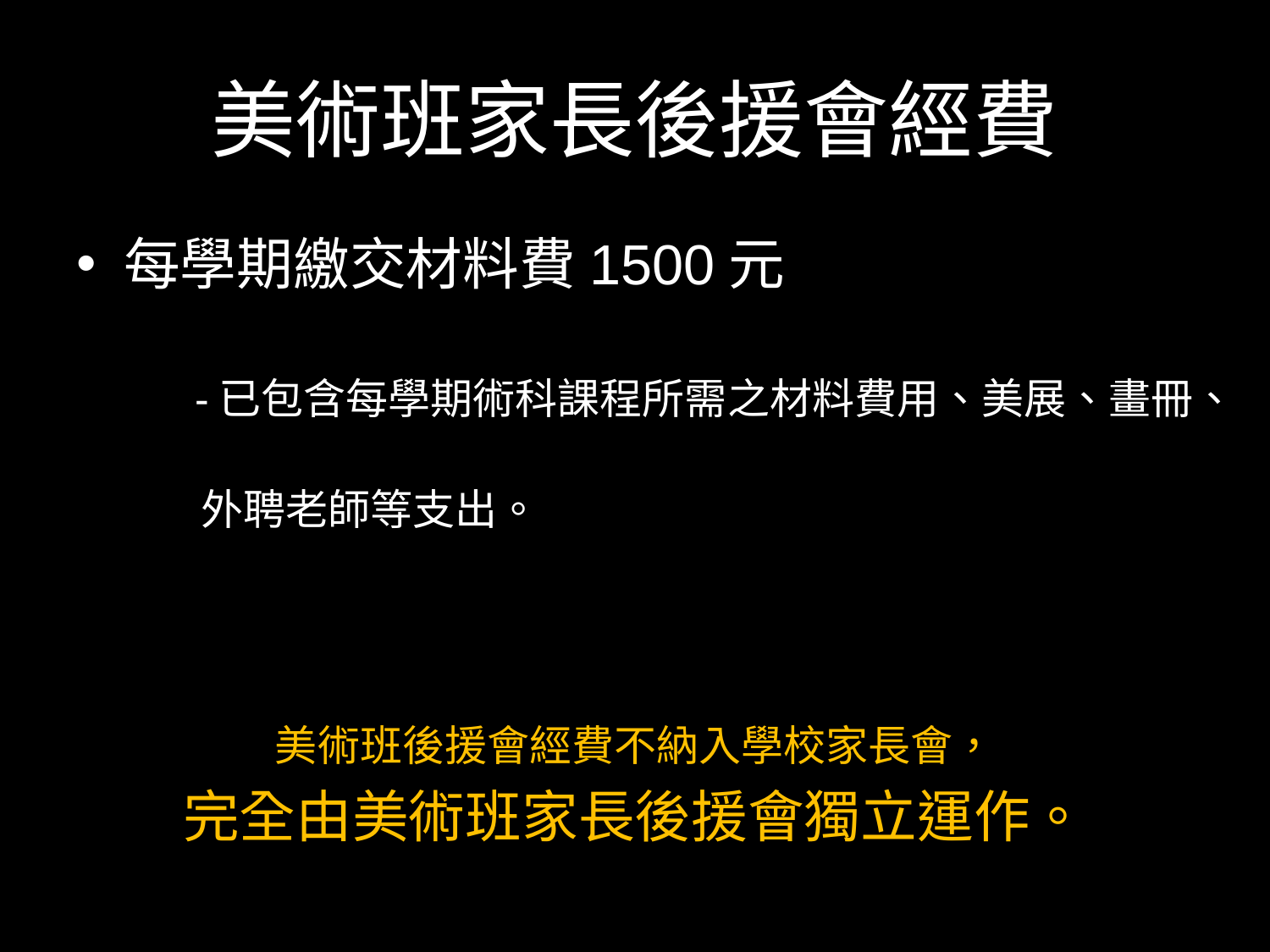

# 美術班家長後援會經費
每學期繳交材料費1500元
          -已包含每學期術科課程所需之材料費用、美展、畫冊、
            外聘老師等支出。

美術班後援會經費不納入學校家長會，
完全由美術班家長後援會獨立運作。